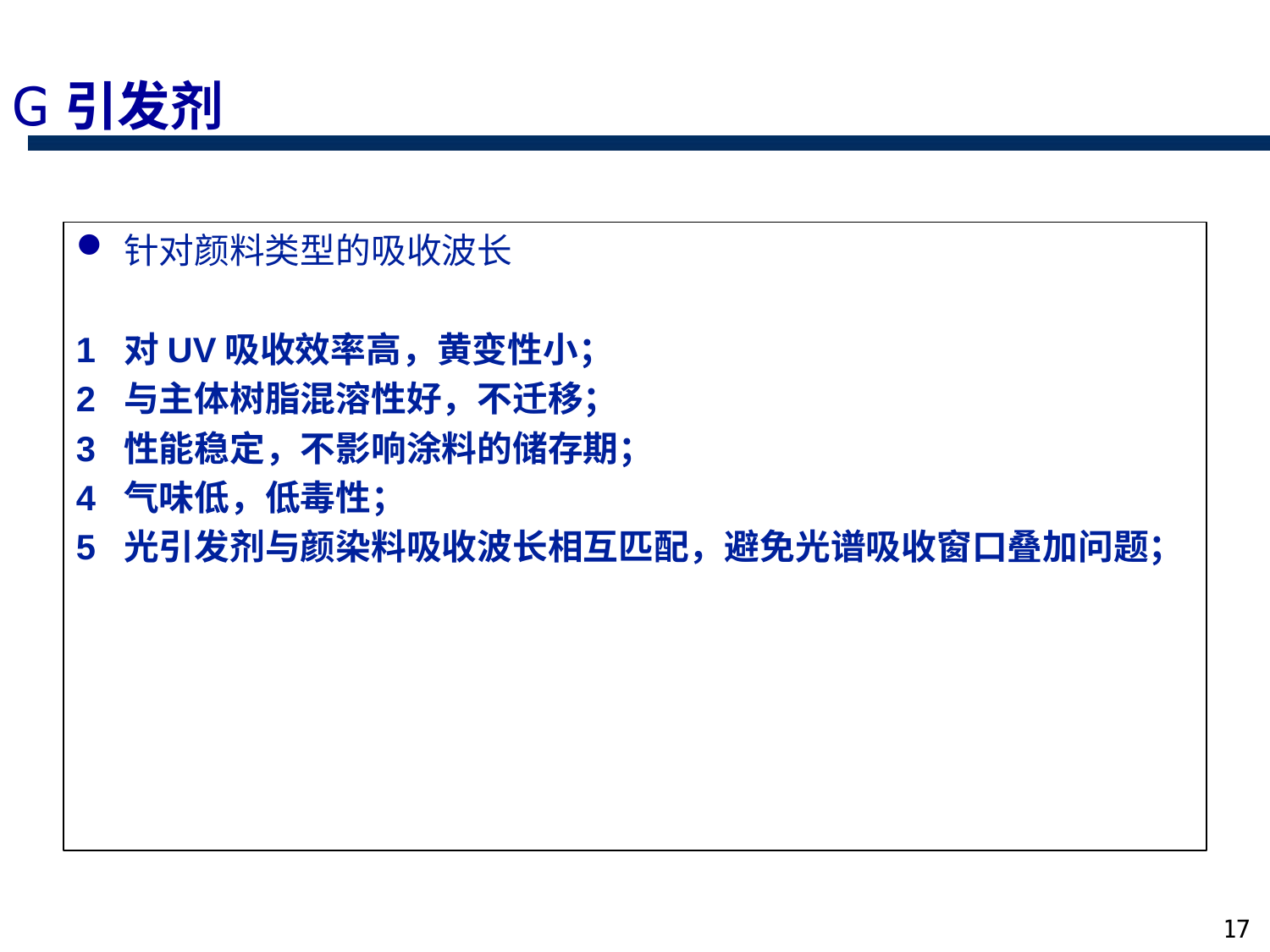

G引发剂
针对颜料类型的吸收波长

1  对UV吸收效率高，黄变性小；
2  与主体树脂混溶性好，不迁移；
3  性能稳定，不影响涂料的储存期；
4  气味低，低毒性；
5  光引发剂与颜染料吸收波长相互匹配，避免光谱吸收窗口叠加问题；